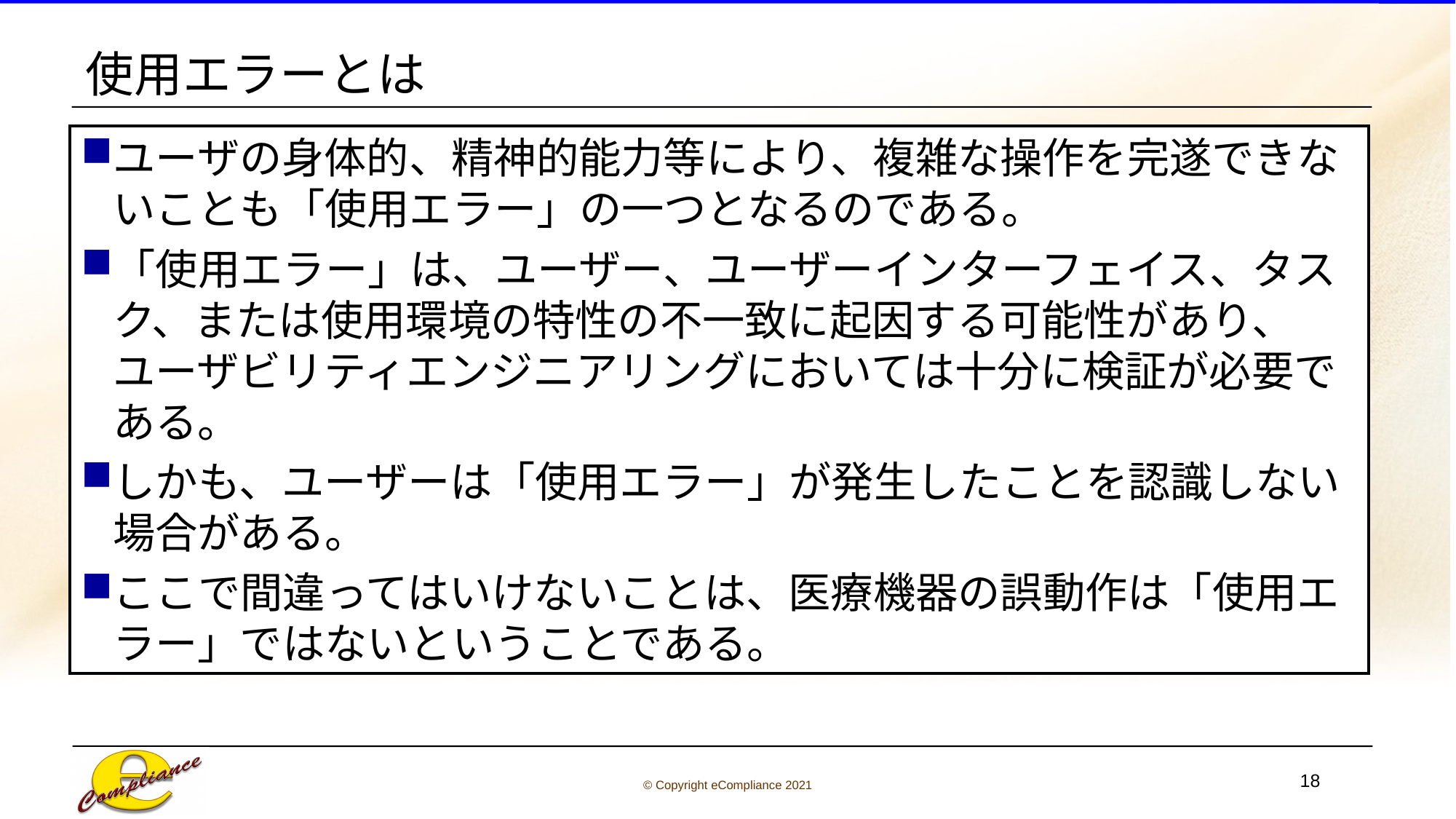

# 使用エラーとは
ユーザの身体的、精神的能力等により、複雑な操作を完遂できないことも「使用エラー」の一つとなるのである。
「使用エラー」は、ユーザー、ユーザーインターフェイス、タスク、または使用環境の特性の不一致に起因する可能性があり、ユーザビリティエンジニアリングにおいては十分に検証が必要である。
しかも、ユーザーは「使用エラー」が発生したことを認識しない場合がある。
ここで間違ってはいけないことは、医療機器の誤動作は「使用エラー」ではないということである。